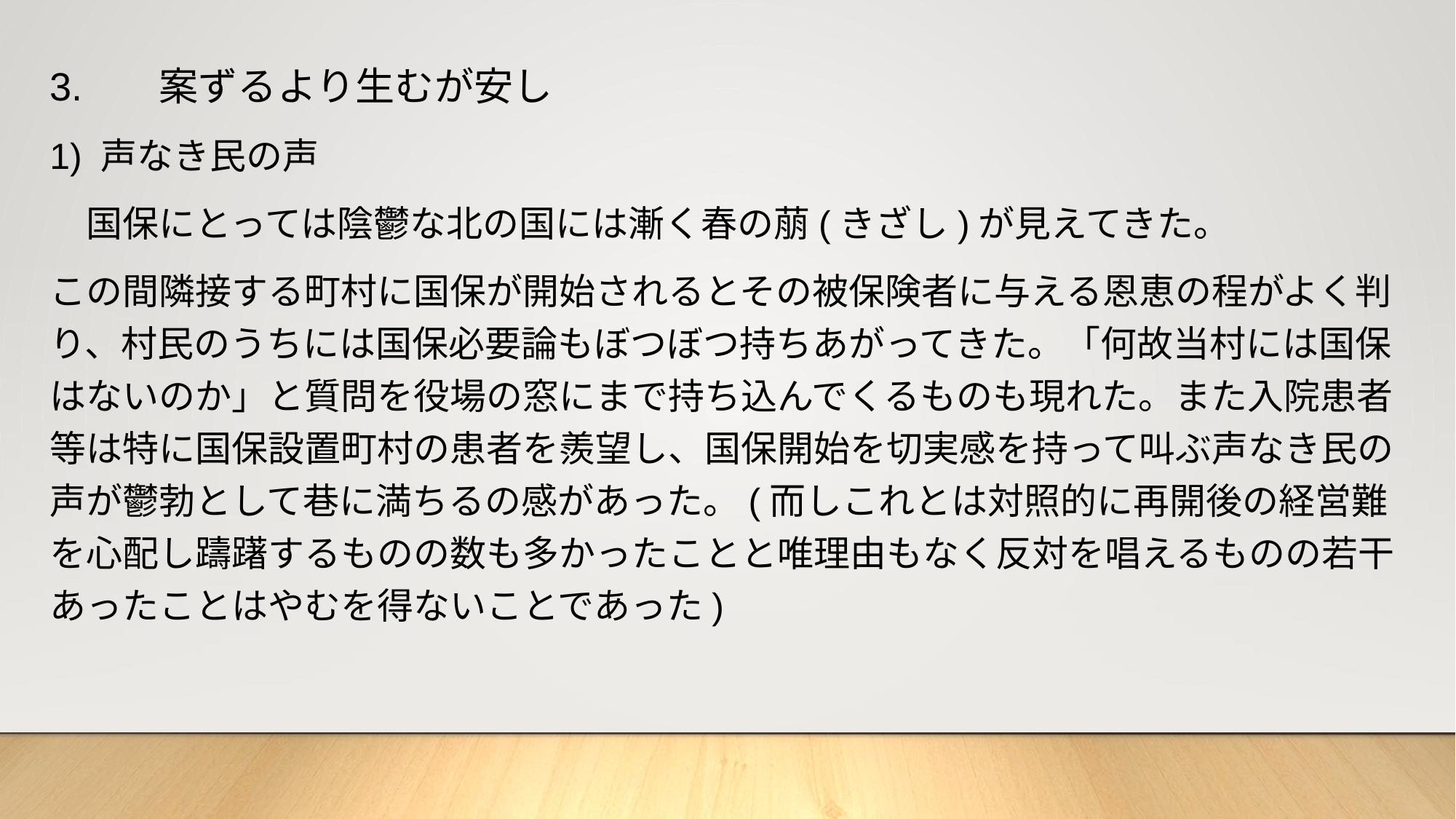

3.	案ずるより生むが安し
1) 声なき民の声
　国保にとっては陰鬱な北の国には漸く春の萠(きざし)が見えてきた。
この間隣接する町村に国保が開始されるとその被保険者に与える恩恵の程がよく判り、村民のうちには国保必要論もぼつぼつ持ちあがってきた。「何故当村には国保はないのか」と質問を役場の窓にまで持ち込んでくるものも現れた。また入院患者等は特に国保設置町村の患者を羨望し、国保開始を切実感を持って叫ぶ声なき民の声が鬱勃として巷に満ちるの感があった。(而しこれとは対照的に再開後の経営難を心配し躊躇するものの数も多かったことと唯理由もなく反対を唱えるものの若干あったことはやむを得ないことであった)